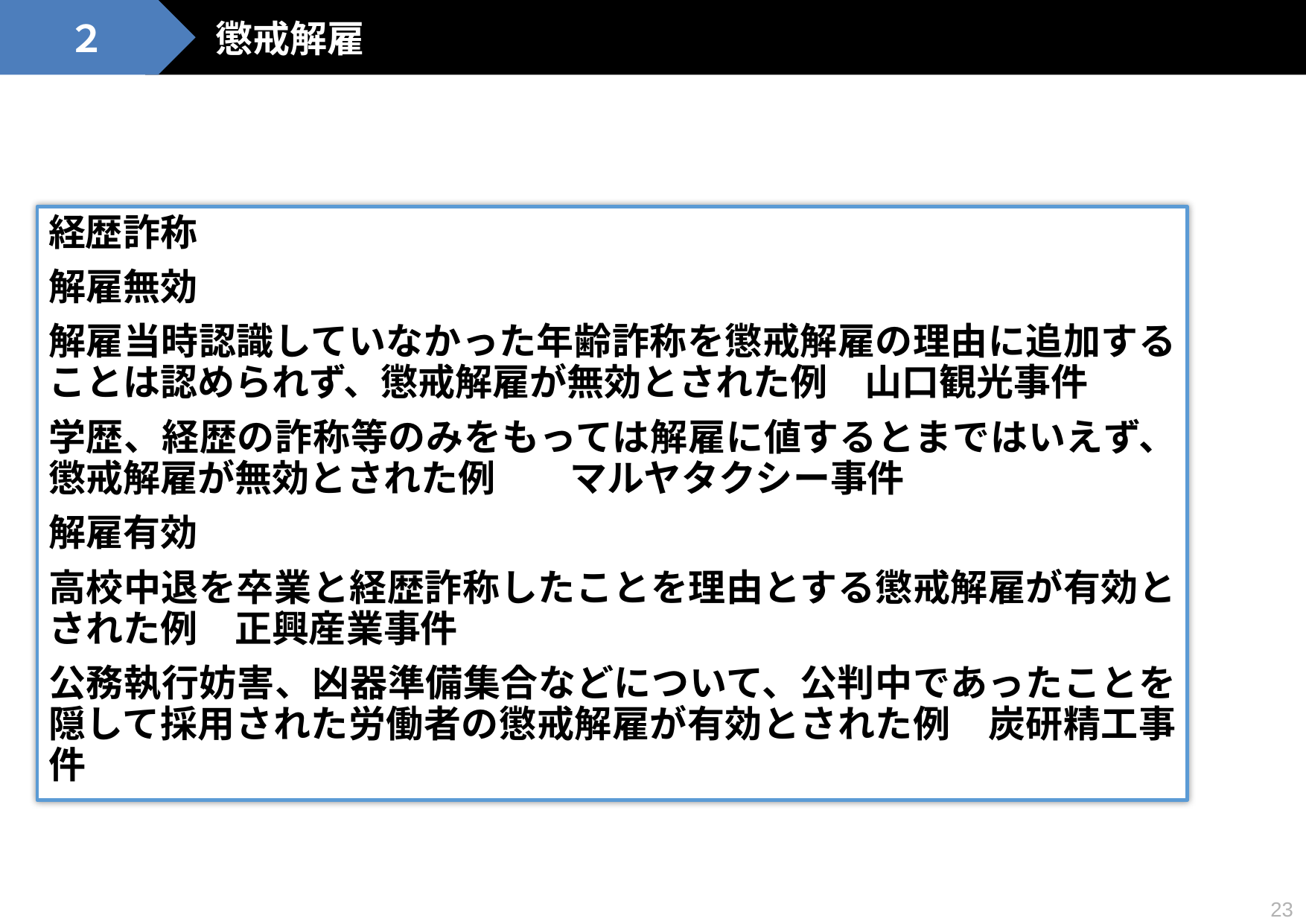

懲戒解雇
２

経歴詐称
解雇無効
解雇当時認識していなかった年齢詐称を懲戒解雇の理由に追加することは認められず、懲戒解雇が無効とされた例　山口観光事件
学歴、経歴の詐称等のみをもっては解雇に値するとまではいえず、懲戒解雇が無効とされた例　　マルヤタクシー事件
解雇有効
高校中退を卒業と経歴詐称したことを理由とする懲戒解雇が有効とされた例　正興産業事件
公務執行妨害、凶器準備集合などについて、公判中であったことを隠して採用された労働者の懲戒解雇が有効とされた例　炭研精工事件
23